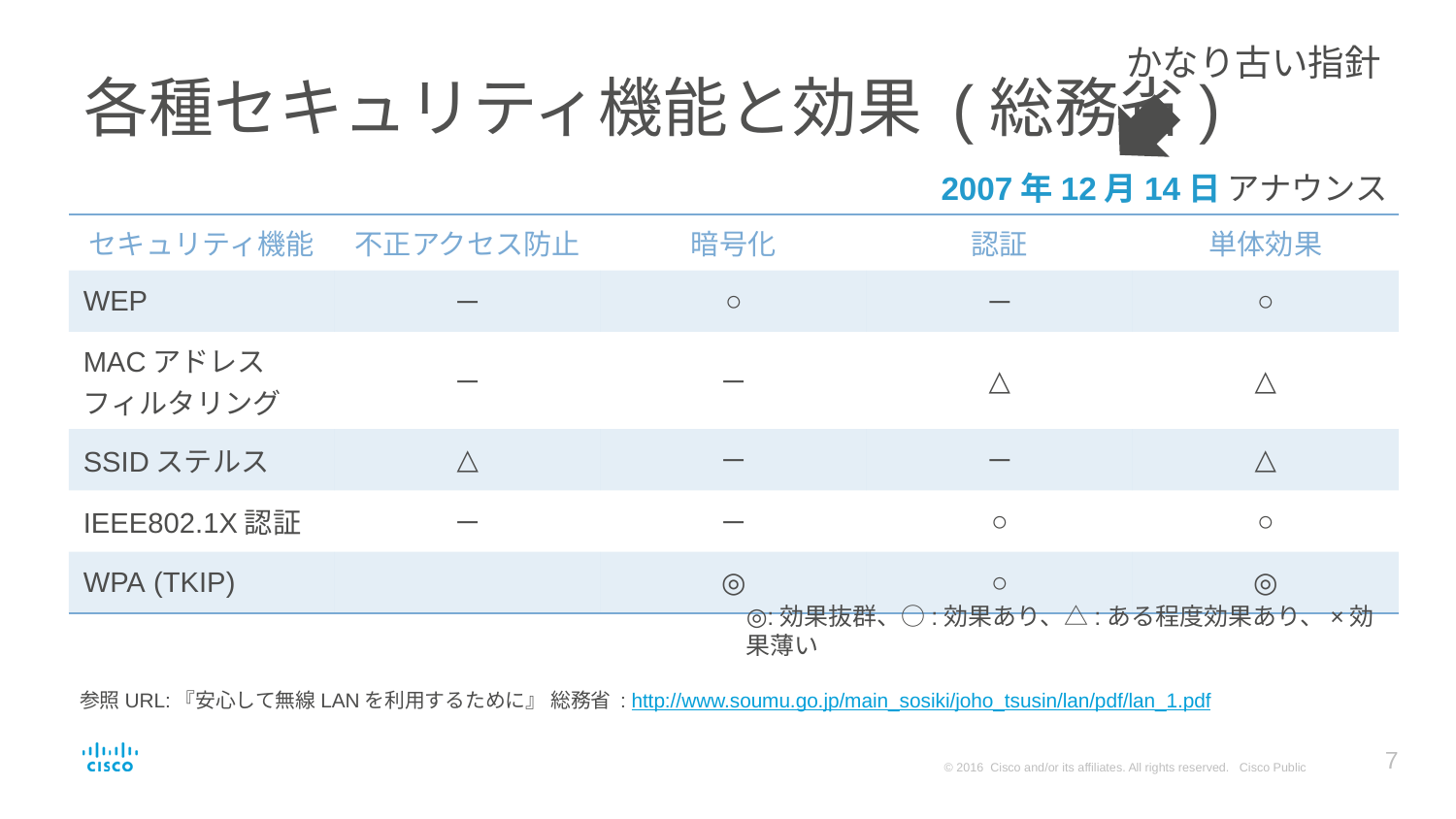

かなり古い指針
# 各種セキュリティ機能と効果 (総務省)

2007年12月14日 アナウンス
| セキュリティ機能 | 不正アクセス防止 | 暗号化 | 認証 | 単体効果 |
| --- | --- | --- | --- | --- |
| WEP | ─ | ○ | ─ | ○ |
| MACアドレス フィルタリング | ─ | ─ | △ | △ |
| SSIDステルス | △ | ─ | ─ | △ |
| IEEE802.1X認証 | ─ | ─ | ○ | ○ |
| WPA (TKIP) |  | ◎ | ○ | ◎ |
◎:効果抜群、○:効果あり、△:ある程度効果あり、×効果薄い
参照URL:『安心して無線LANを利用するために』 総務省 : http://www.soumu.go.jp/main_sosiki/joho_tsusin/lan/pdf/lan_1.pdf